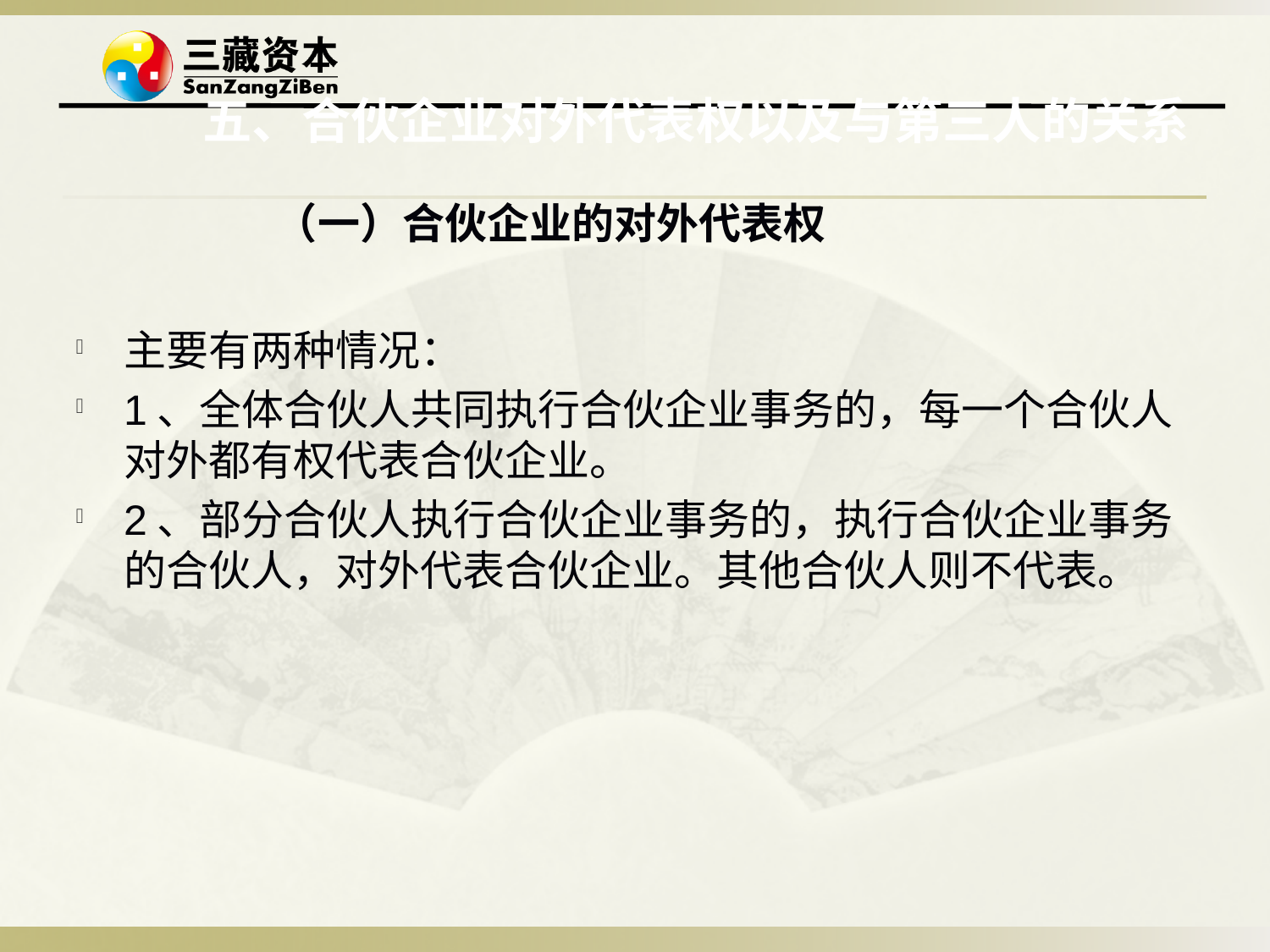

五、合伙企业对外代表权以及与第三人的关系
# （一）合伙企业的对外代表权
主要有两种情况：
1、全体合伙人共同执行合伙企业事务的，每一个合伙人对外都有权代表合伙企业。
2、部分合伙人执行合伙企业事务的，执行合伙企业事务的合伙人，对外代表合伙企业。其他合伙人则不代表。